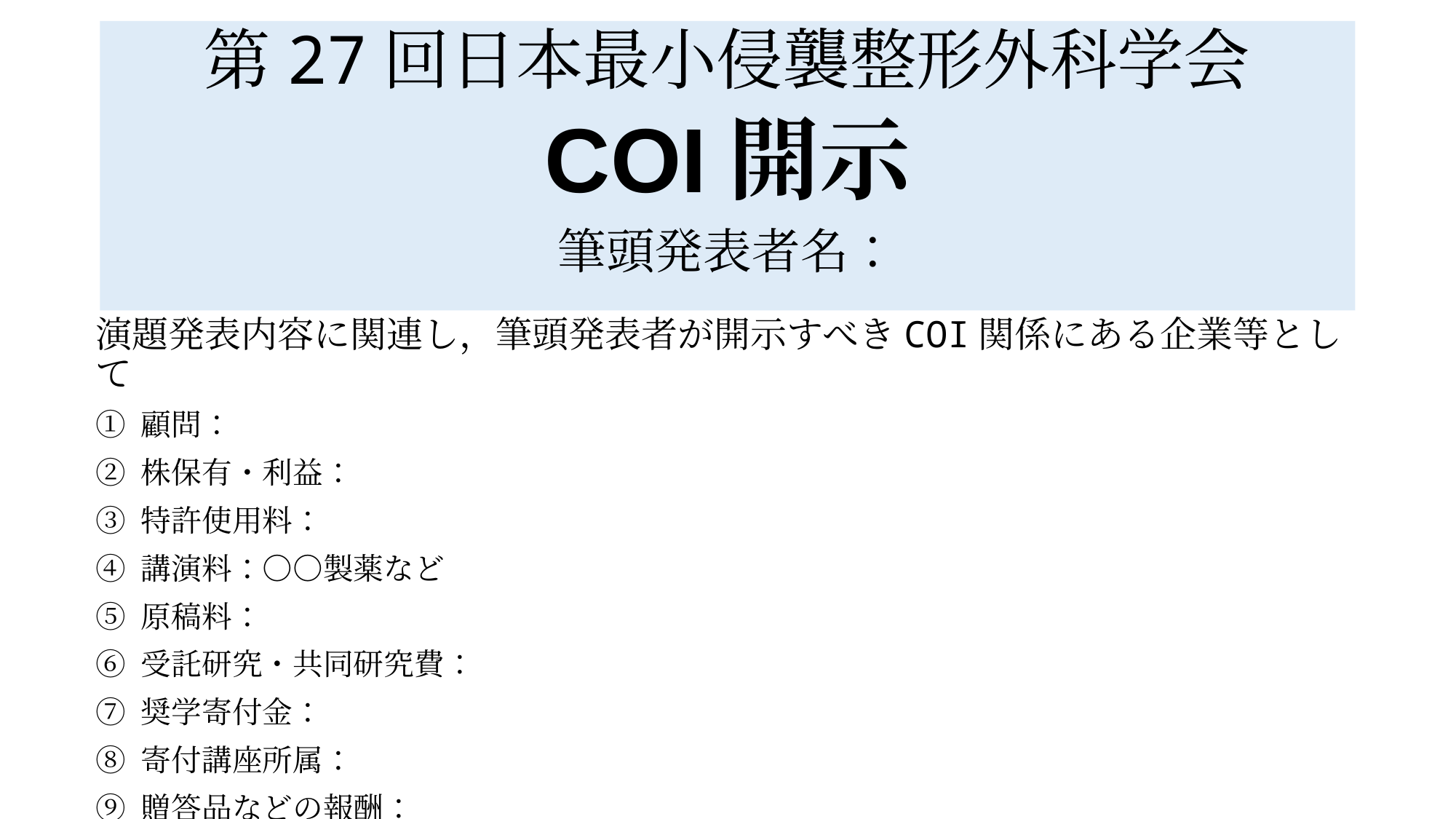

第27回日本最小侵襲整形外科学会
COI開示
筆頭発表者名：
演題発表内容に関連し，筆頭発表者が開示すべきCOI関係にある企業等として
① 顧問：
② 株保有・利益：
③ 特許使用料：
④ 講演料：○○製薬など
⑤ 原稿料：
⑥ 受託研究・共同研究費：
⑦ 奨学寄付金：
⑧ 寄付講座所属：
⑨ 贈答品などの報酬：